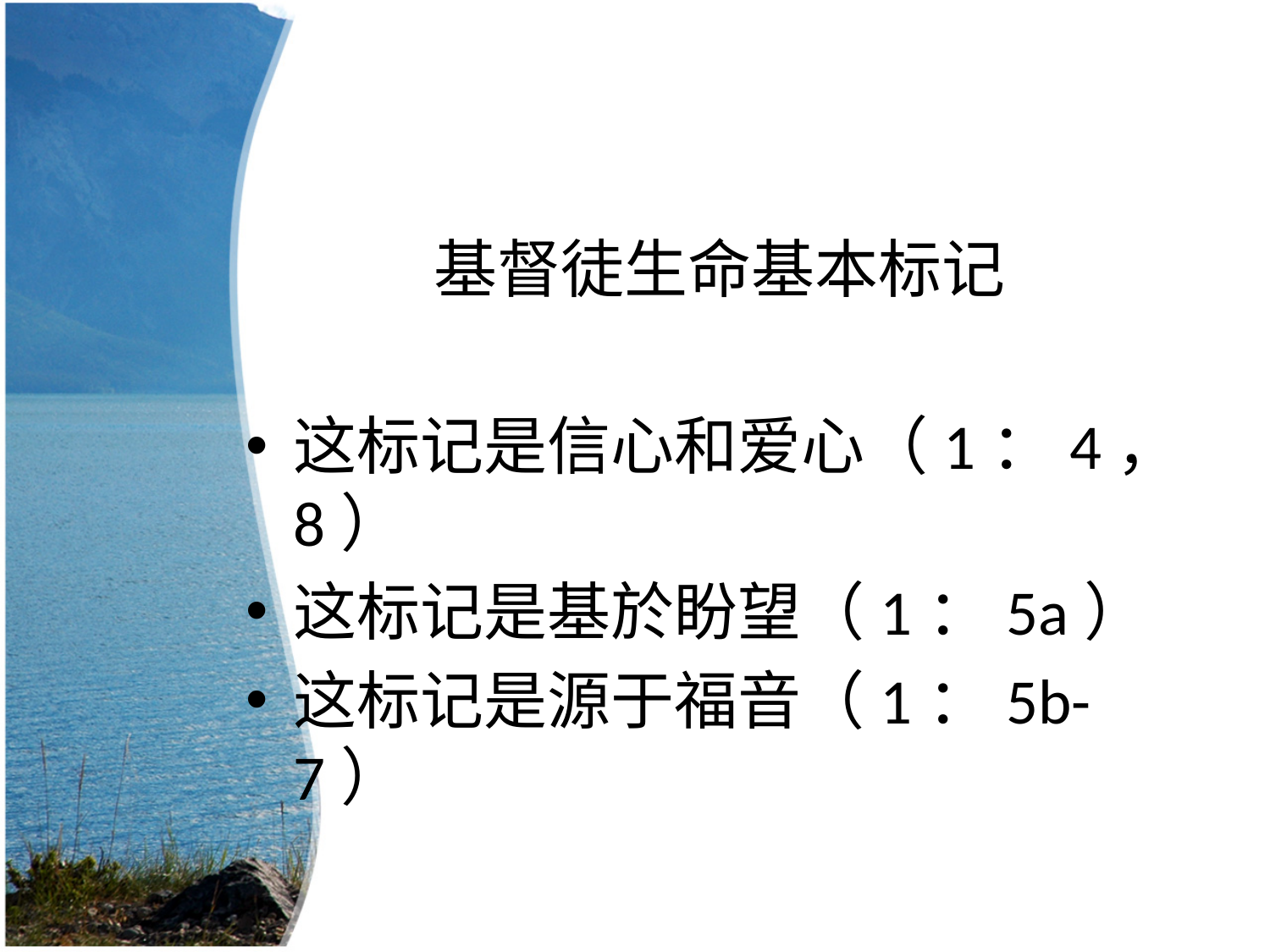

基督徒生命基本标记

这标记是信心和爱心（1：4，8）
这标记是基於盼望（1：5a）
这标记是源于福音（1：5b-7）